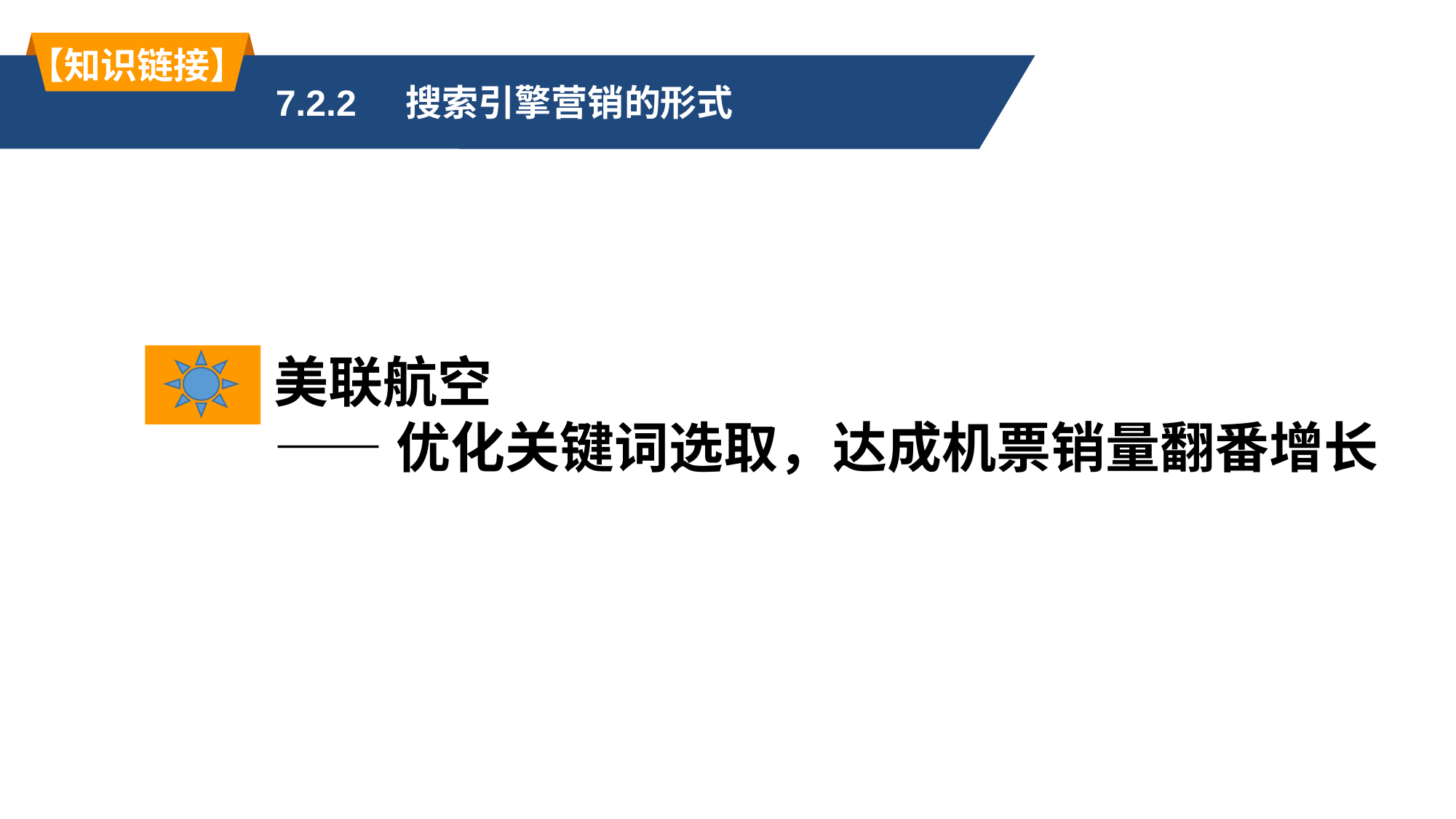

【知识链接】

7.2.2    搜索引擎营销的形式
美联航空
——优化关键词选取，达成机票销量翻番增长